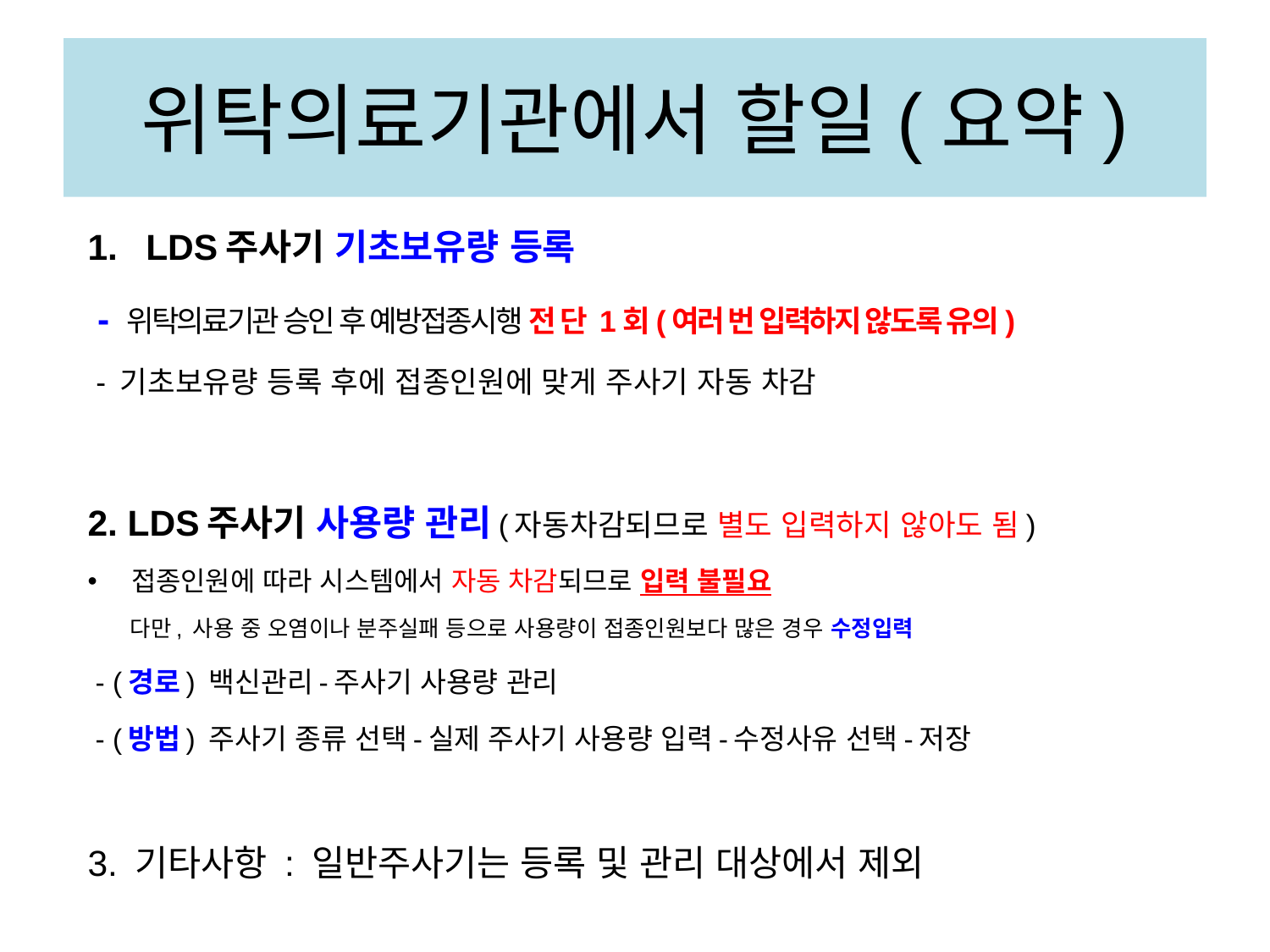

# 위탁의료기관에서 할일(요약)
LDS주사기 기초보유량 등록
 - 위탁의료기관 승인 후 예방접종시행 전 단 1회(여러 번 입력하지 않도록 유의)
 - 기초보유량 등록 후에 접종인원에 맞게 주사기 자동 차감

2. LDS주사기 사용량 관리(자동차감되므로 별도 입력하지 않아도 됨)
접종인원에 따라 시스템에서 자동 차감되므로 입력 불필요
      다만, 사용 중 오염이나 분주실패 등으로 사용량이 접종인원보다 많은 경우 수정입력
 - (경로) 백신관리-주사기 사용량 관리
 - (방법) 주사기 종류 선택-실제 주사기 사용량 입력-수정사유 선택-저장

3. 기타사항 : 일반주사기는 등록 및 관리 대상에서 제외